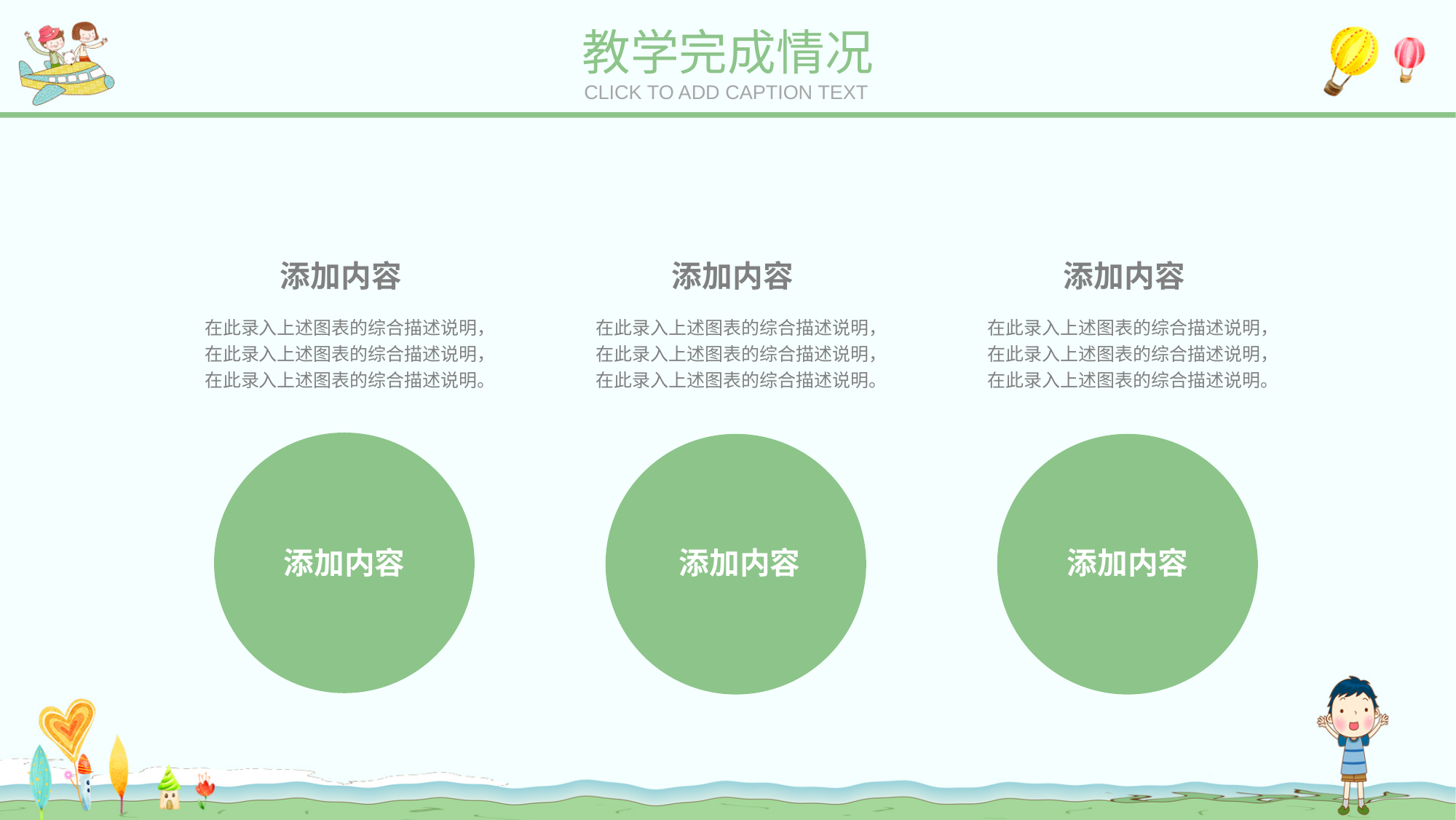

教学完成情况
CLICK TO ADD CAPTION TEXT

添加内容
在此录入上述图表的综合描述说明，在此录入上述图表的综合描述说明，在此录入上述图表的综合描述说明。
添加内容
在此录入上述图表的综合描述说明，在此录入上述图表的综合描述说明，在此录入上述图表的综合描述说明。
添加内容
在此录入上述图表的综合描述说明，在此录入上述图表的综合描述说明，在此录入上述图表的综合描述说明。

添加内容
添加内容
添加内容